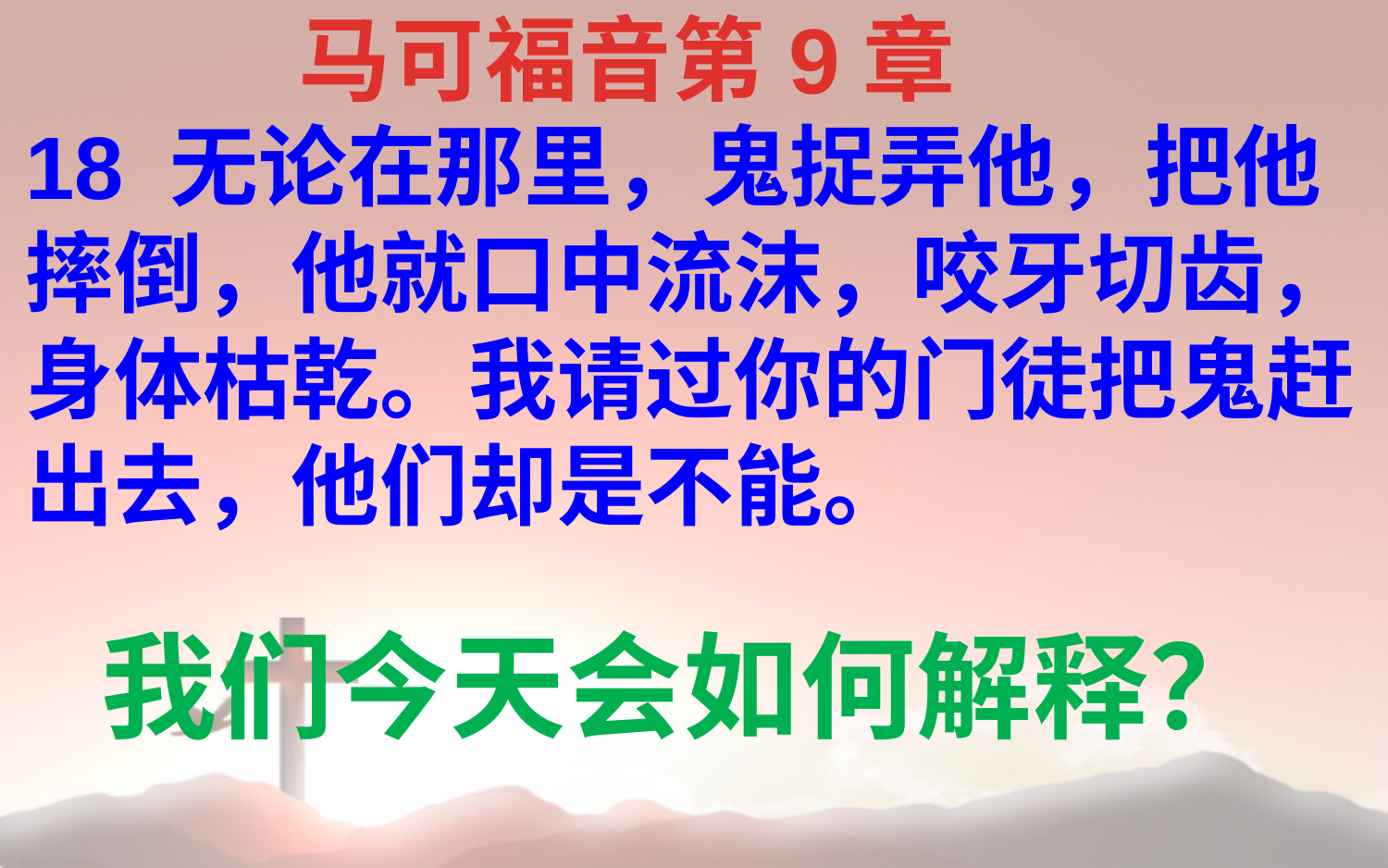

马可福音第9章
18 无论在那里，鬼捉弄他，把他摔倒，他就口中流沫，咬牙切齿，身体枯乾。我请过你的门徒把鬼赶出去，他们却是不能。
我们今天会如何解释？